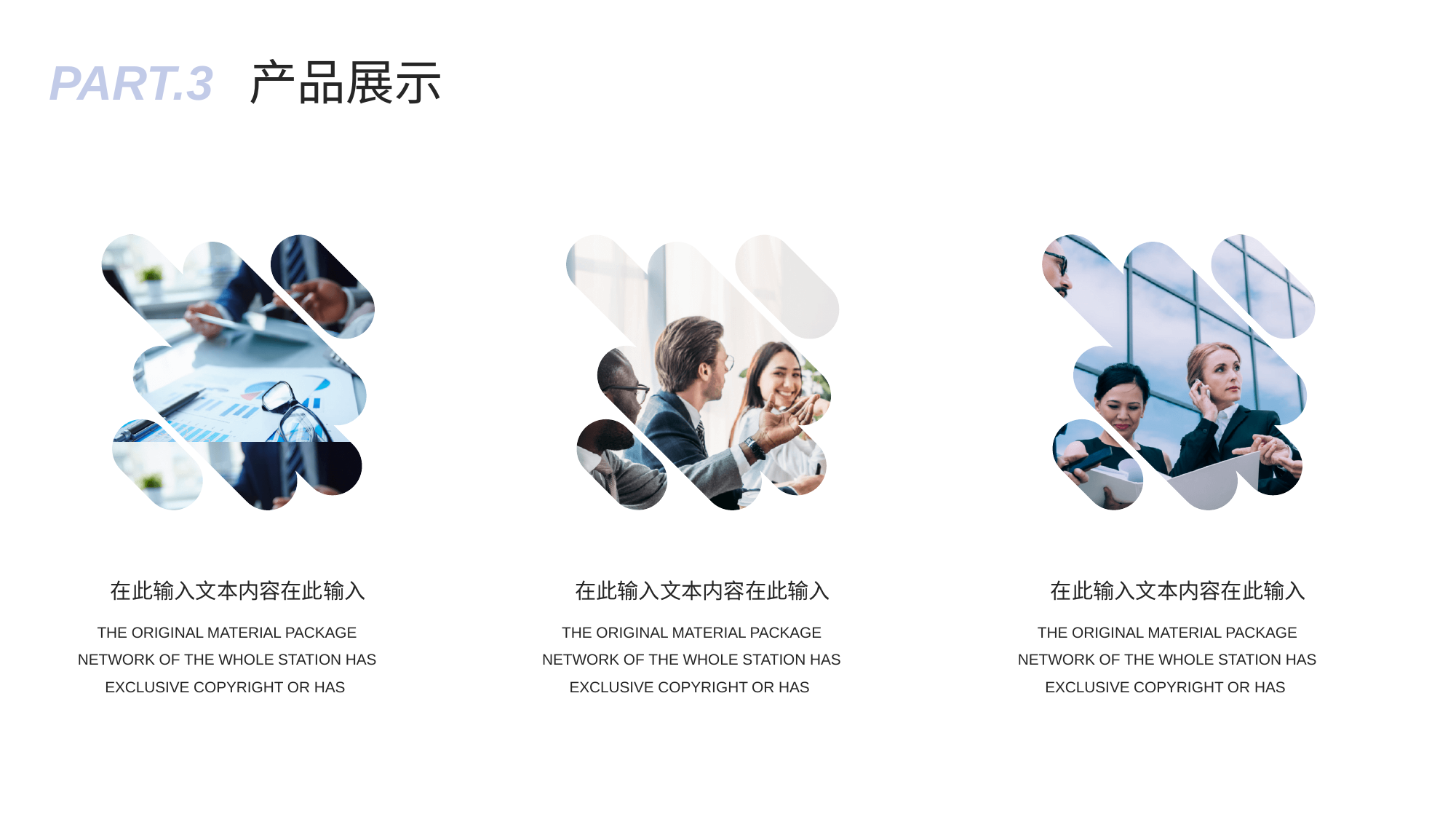

PART.3
产品展示

在此输入文本内容在此输入
THE ORIGINAL MATERIAL PACKAGE NETWORK OF THE WHOLE STATION HAS EXCLUSIVE COPYRIGHT OR HAS
在此输入文本内容在此输入
THE ORIGINAL MATERIAL PACKAGE NETWORK OF THE WHOLE STATION HAS EXCLUSIVE COPYRIGHT OR HAS
在此输入文本内容在此输入
THE ORIGINAL MATERIAL PACKAGE NETWORK OF THE WHOLE STATION HAS EXCLUSIVE COPYRIGHT OR HAS